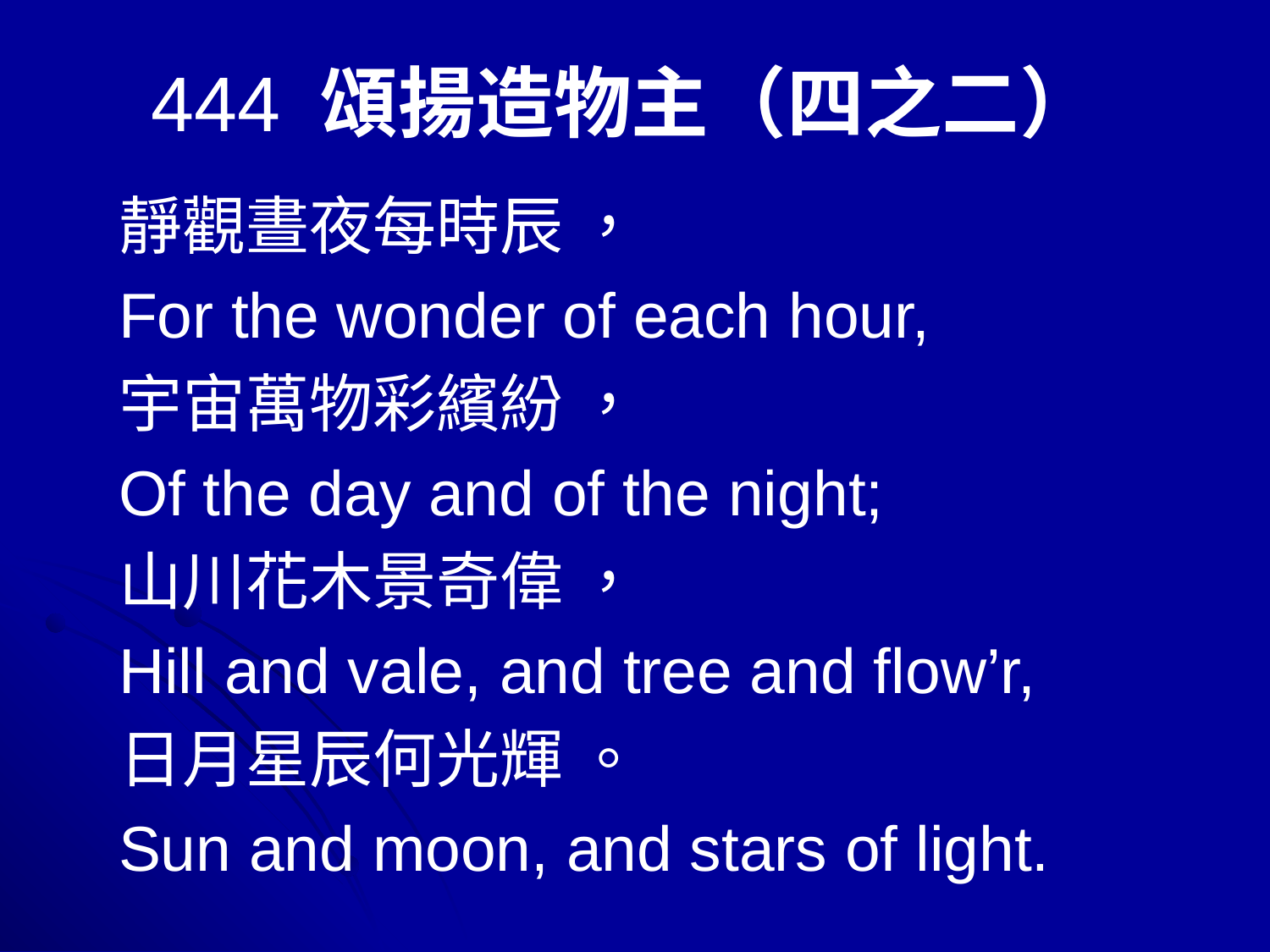

# 444 頌揚造物主（四之二）
靜觀晝夜每時辰 ，
For the wonder of each hour,
宇宙萬物彩繽紛 ，
Of the day and of the night;
山川花木景奇偉 ，
Hill and vale, and tree and flow’r,
日月星辰何光輝 。
Sun and moon, and stars of light.